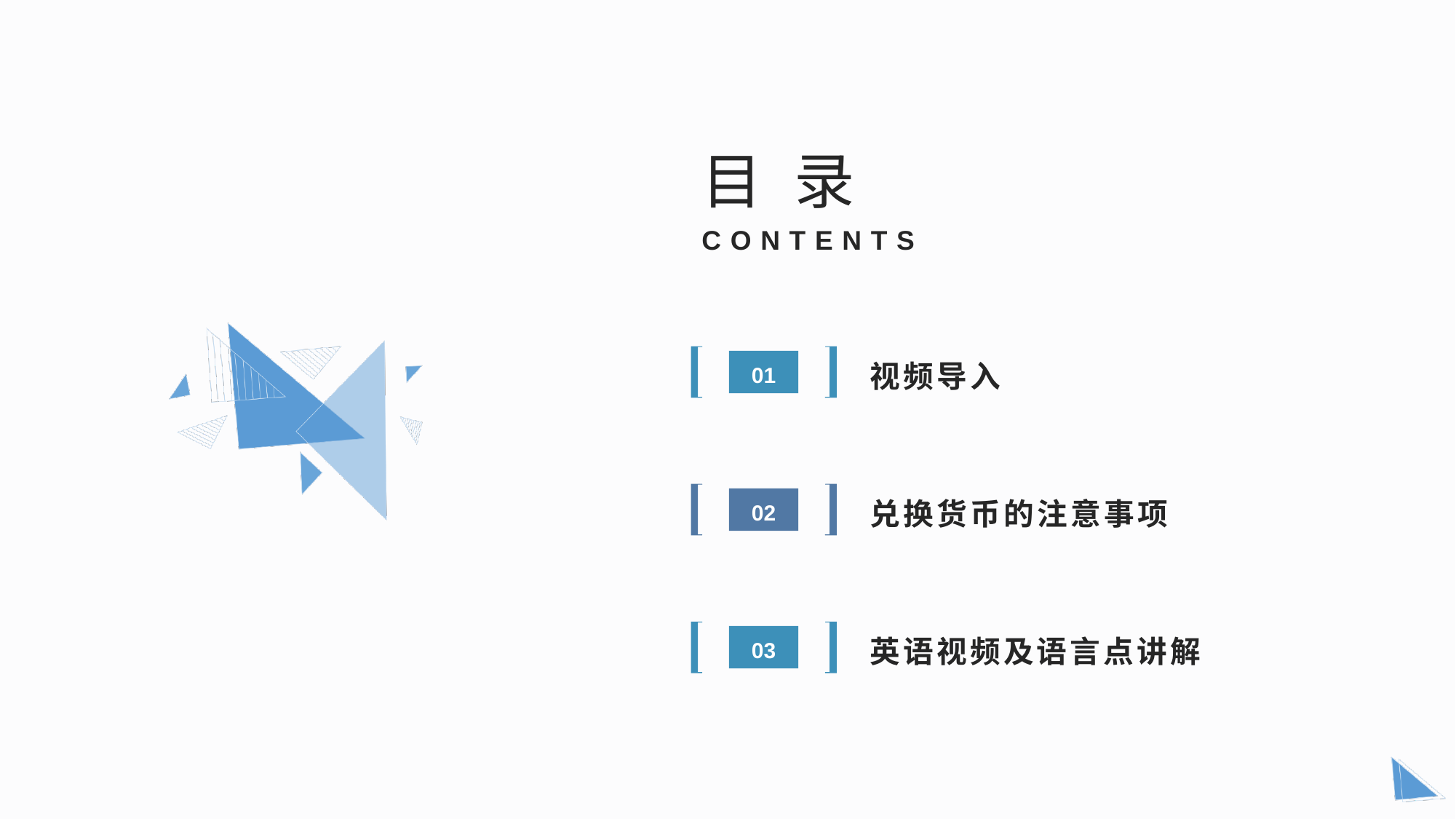

目 录
CONTENTS
视频导入

01
兑换货币的注意事项

02
英语视频及语言点讲解

03